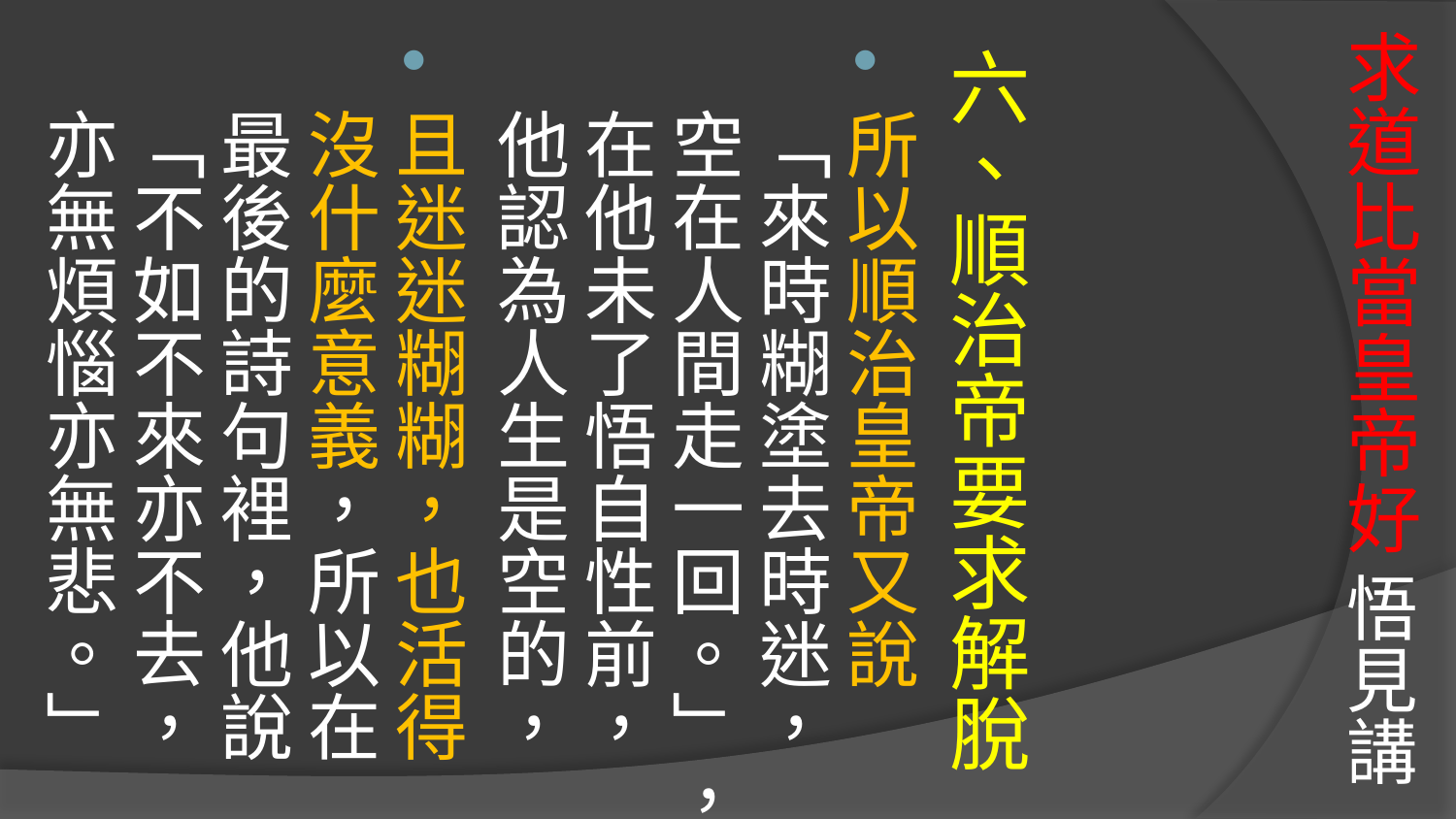

# 求道比當皇帝好 悟見講
六、順治帝要求解脫
所以順治皇帝又說「來時糊塗去時迷，空在人間走一回。」，在他未了悟自性前，他認為人生是空的，
且迷迷糊糊，也活得沒什麼意義，所以在最後的詩句裡，他說「不如不來亦不去，亦無煩惱亦無悲。」